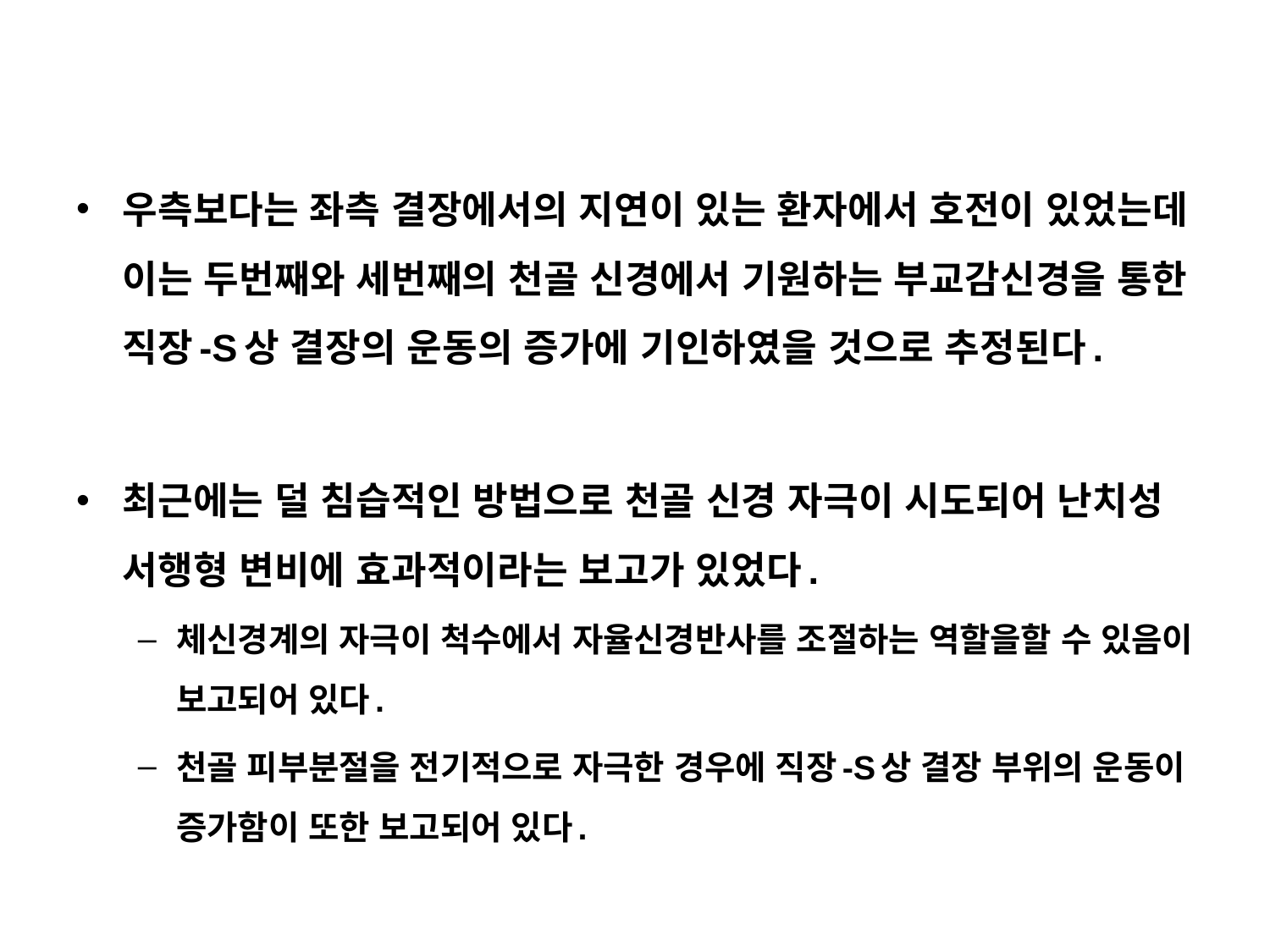

#
우측보다는 좌측 결장에서의 지연이 있는 환자에서 호전이 있었는데 이는 두번째와 세번째의 천골 신경에서 기원하는 부교감신경을 통한 직장-S상 결장의 운동의 증가에 기인하였을 것으로 추정된다.

최근에는 덜 침습적인 방법으로 천골 신경 자극이 시도되어 난치성 서행형 변비에 효과적이라는 보고가 있었다.
체신경계의 자극이 척수에서 자율신경반사를 조절하는 역할을할 수 있음이 보고되어 있다.
천골 피부분절을 전기적으로 자극한 경우에 직장-S상 결장 부위의 운동이 증가함이 또한 보고되어 있다.